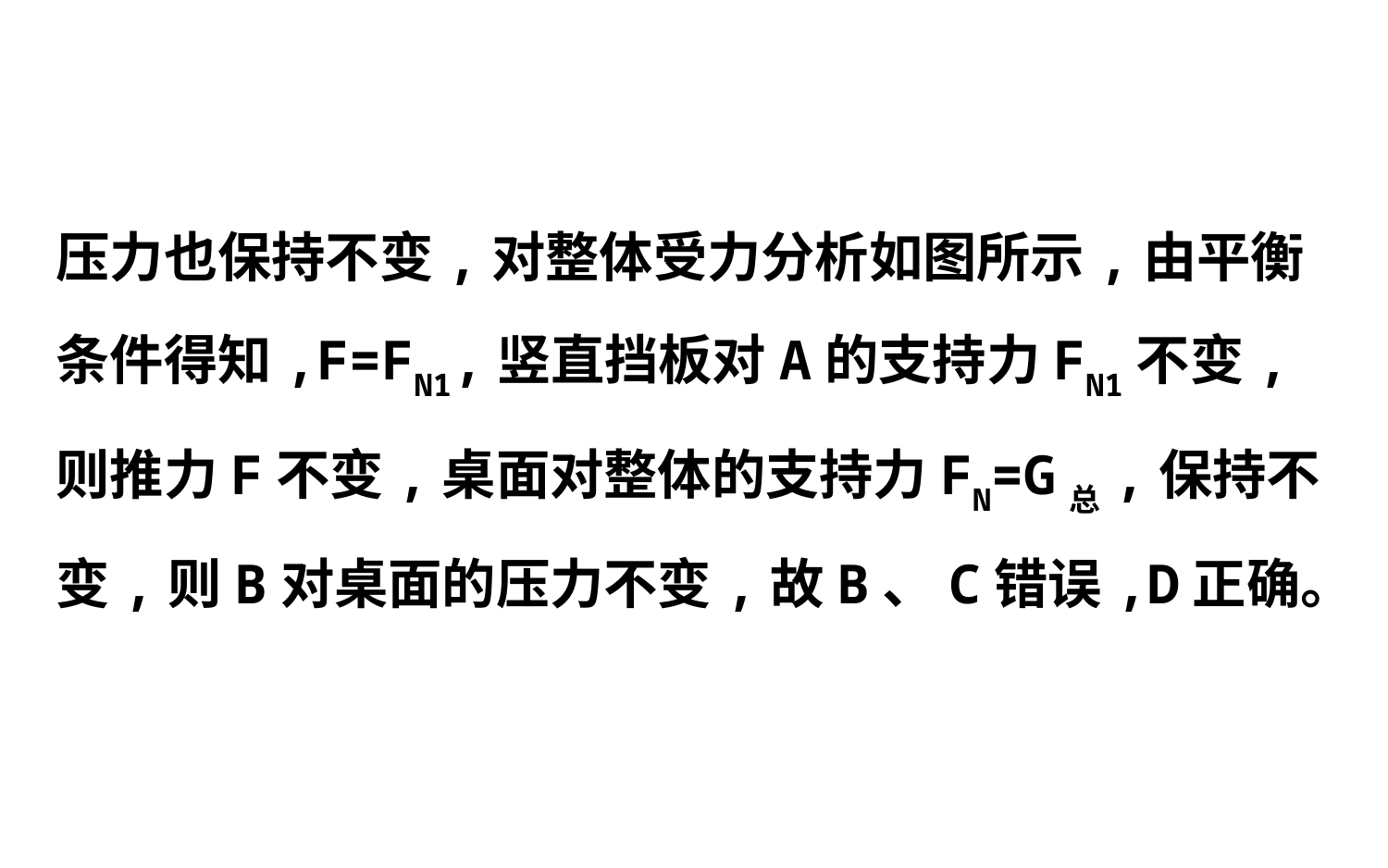

压力也保持不变,对整体受力分析如图所示,由平衡条件得知,F=FN1,竖直挡板对A的支持力FN1不变,则推力F不变,桌面对整体的支持力FN=G总,保持不变,则B对桌面的压力不变,故B、C错误,D正确。